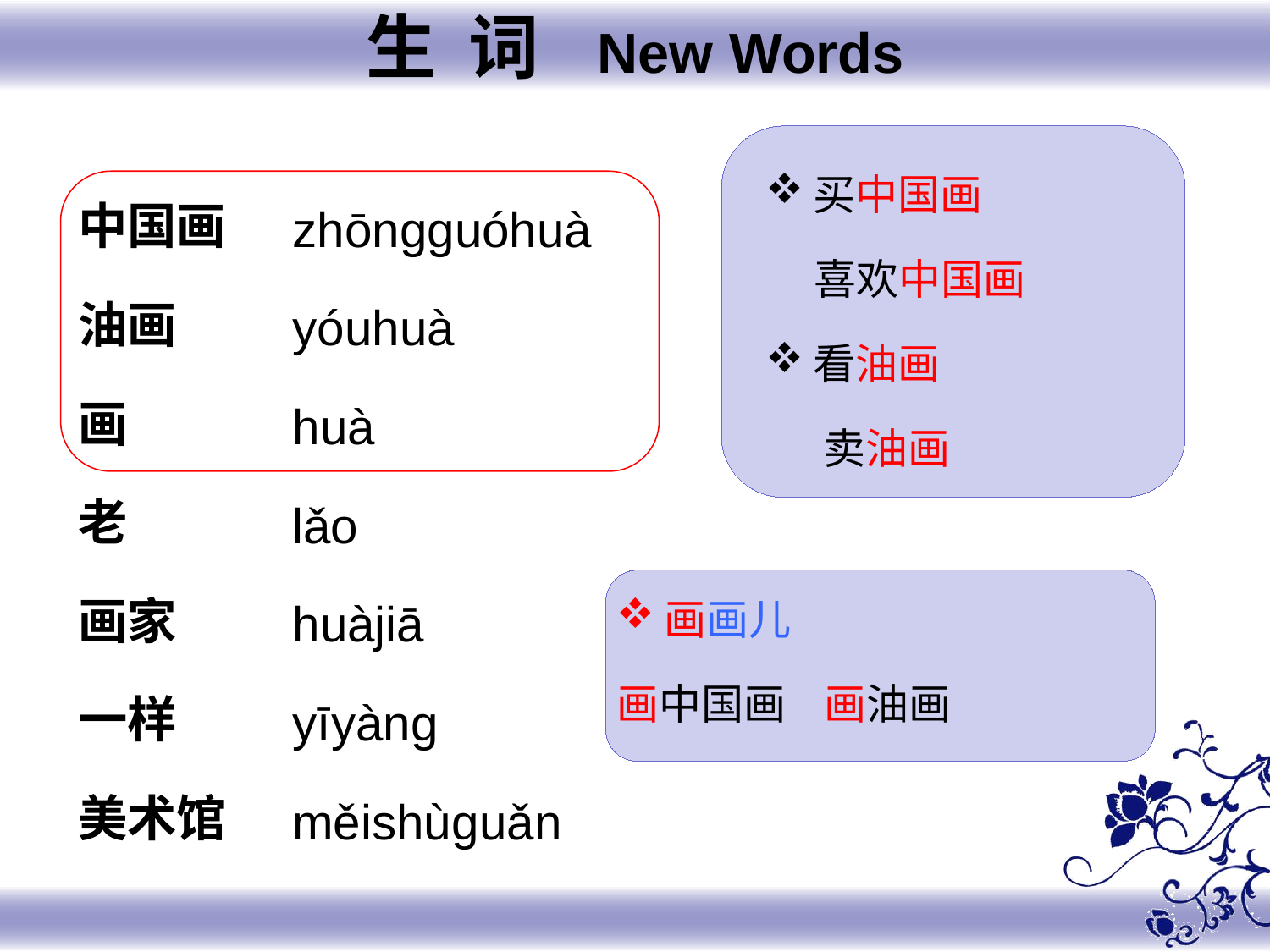

生  词   New Words

买中国画
    喜欢中国画
看油画
     卖油画

中国画
油画
画
老
画家
一样
美术馆
zhōnɡɡuóhuà
yóuhuà
huà
lǎo
huàjiā
yīyànɡ
měishùɡuǎn

画画儿
画中国画    画油画